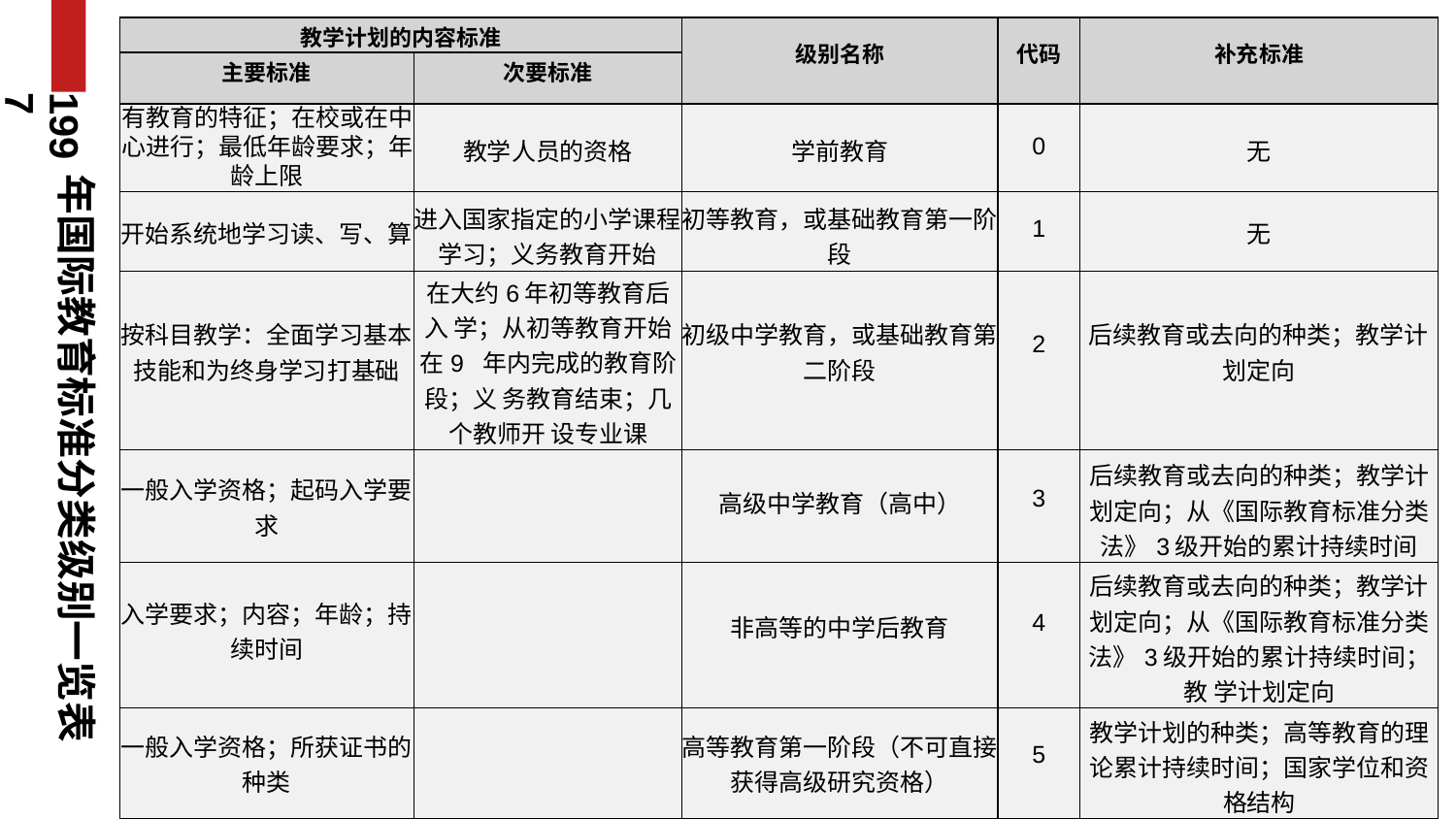

| 教学计划的内容标准 |  | 级别名称 | 代码 | 补充标准 |
| --- | --- | --- | --- | --- |
| 主要标准 | 次要标准 |  |  |  |
| 有教育的特征；在校或在中 心进行；最低年龄要求；年 龄上限 | 教学人员的资格 | 学前教育 | 0 | 无 |
| 开始系统地学习读、写、算 | 进入国家指定的小学课程 学习；义务教育开始 | 初等教育，或基础教育第一阶 段 | 1 | 无 |
| 按科目教学：全面学习基本 技能和为终身学习打基础 | 在大约6年初等教育后入 学；从初等教育开始在9 年内完成的教育阶段；义 务教育结束；几个教师开 设专业课 | 初级中学教育，或基础教育第 二阶段 | 2 | 后续教育或去向的种类；教学计 划定向 |
| 一般入学资格；起码入学要 求 |  | 高级中学教育（高中） | 3 | 后续教育或去向的种类；教学计 划定向；从《国际教育标准分类 法》3级开始的累计持续时间 |
| 入学要求；内容；年龄；持 续时间 |  | 非高等的中学后教育 | 4 | 后续教育或去向的种类；教学计 划定向；从《国际教育标准分类 法》3级开始的累计持续时间；教 学计划定向 |
| 一般入学资格；所获证书的 种类 |  | 高等教育第一阶段（不可直接 获得高级研究资格） | 5 | 教学计划的种类；高等教育的理 论累计持续时间；国家学位和资 格结构 |
| 以研究为目标的内容；提交 论文或学位论文 | 将毕业生培养成为高校教 师和研究人员 | 高等教育第二阶段（可获得高 级研究资格） | 6 | 无 |
1997
年国际教育标准分类级别一览表